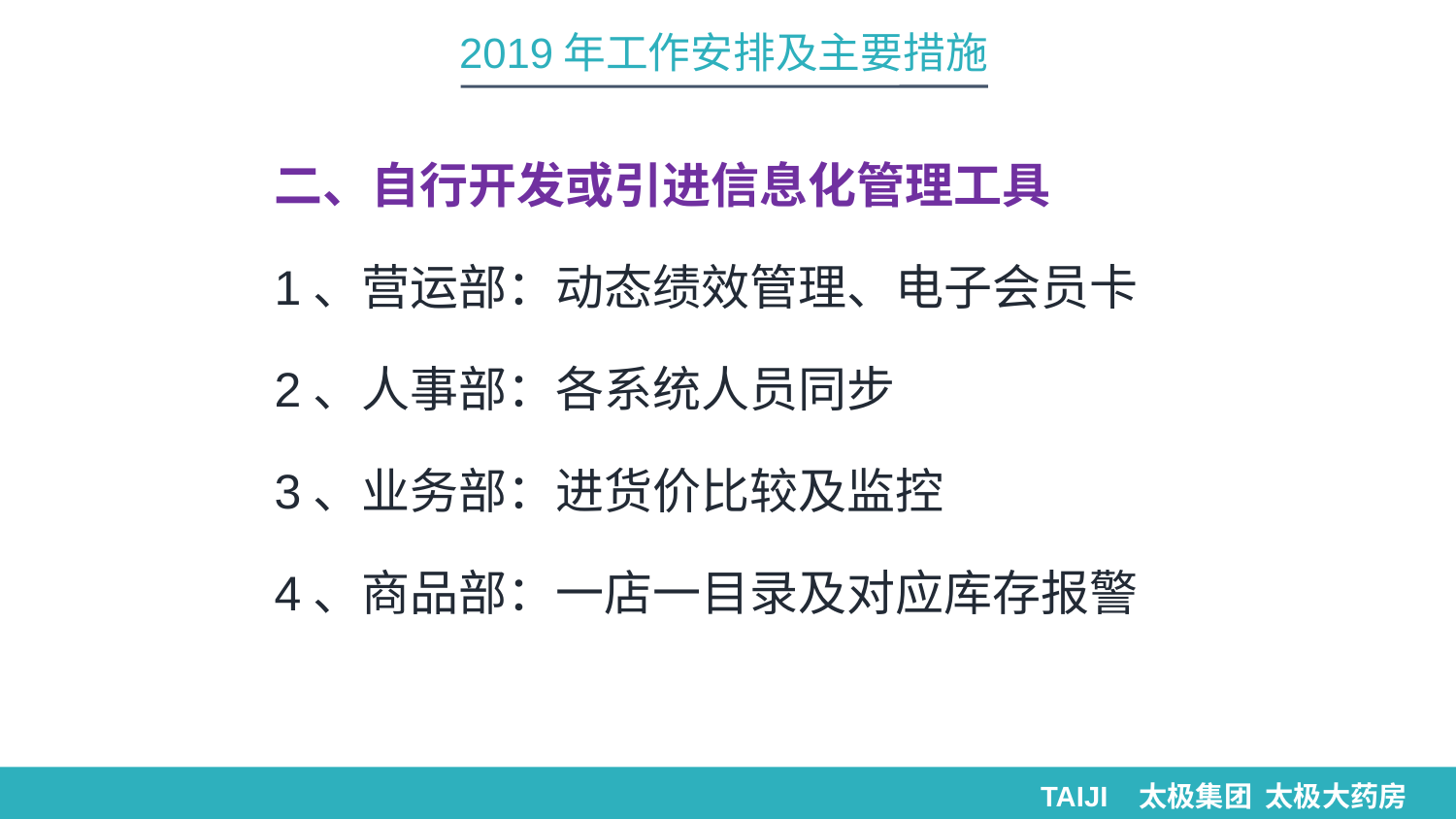

2019年工作安排及主要措施
二、自行开发或引进信息化管理工具
1、营运部：动态绩效管理、电子会员卡
2、人事部：各系统人员同步
3、业务部：进货价比较及监控
4、商品部：一店一目录及对应库存报警

TAIJI   太极集团  太极大药房